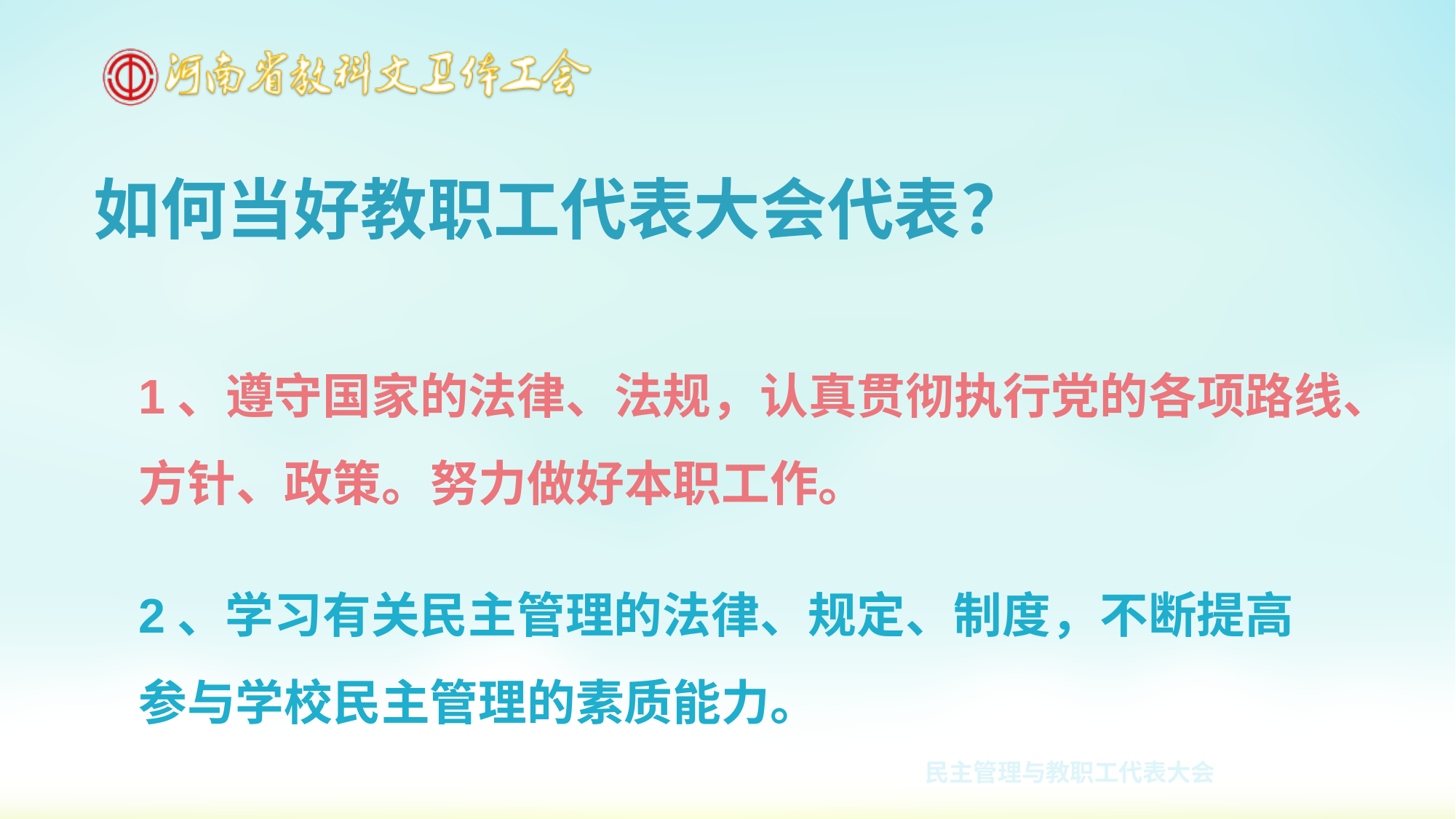

# 如何当好教职工代表大会代表？
1、遵守国家的法律、法规，认真贯彻执行党的各项路线、方针、政策。努力做好本职工作。

2、学习有关民主管理的法律、规定、制度，不断提高参与学校民主管理的素质能力。